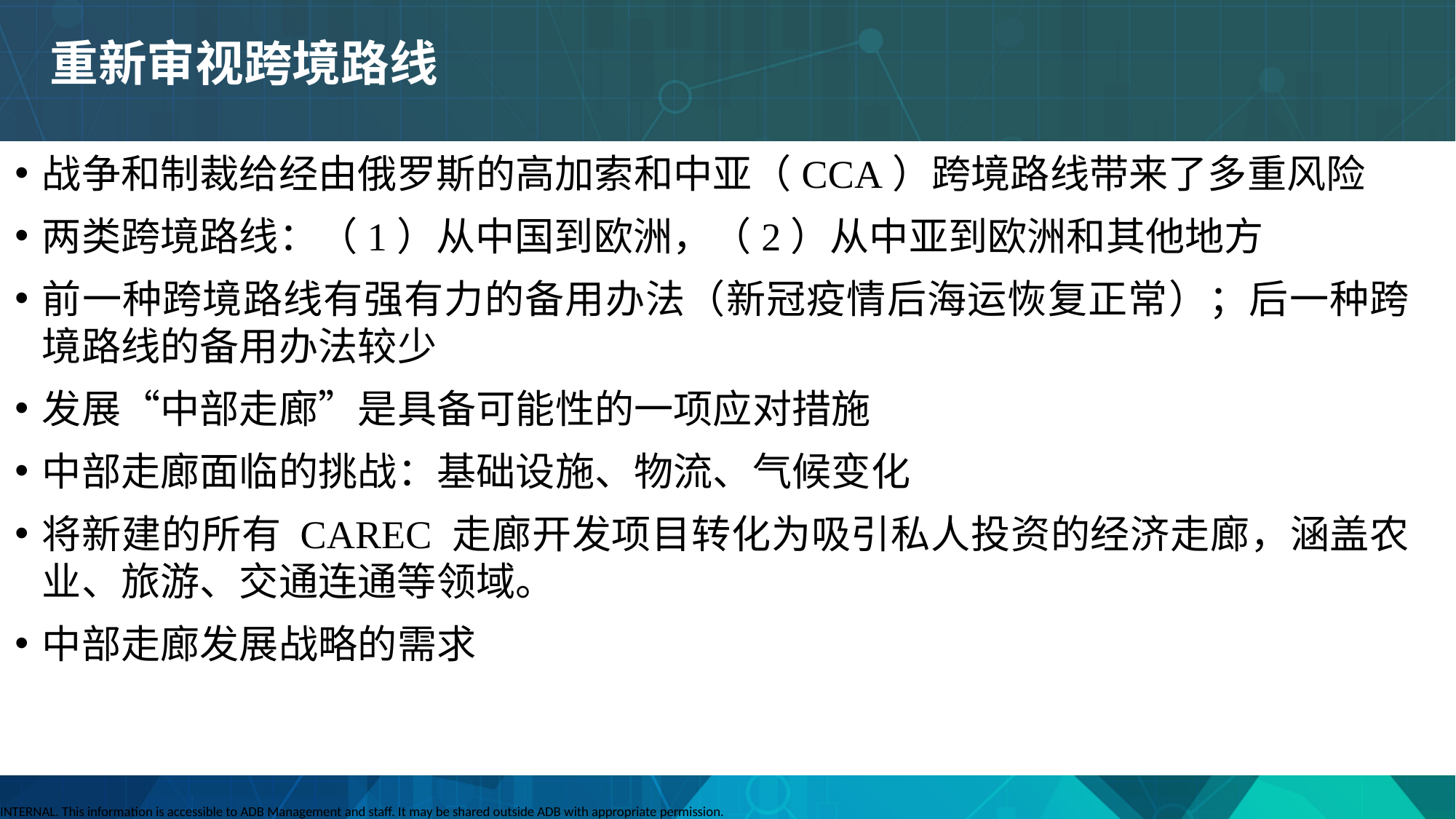

# 重新审视跨境路线
战争和制裁给经由俄罗斯的高加索和中亚（CCA）跨境路线带来了多重风险
两类跨境路线：（1）从中国到欧洲，（2）从中亚到欧洲和其他地方
前一种跨境路线有强有力的备用办法（新冠疫情后海运恢复正常）；后一种跨境路线的备用办法较少
发展“中部走廊”是具备可能性的一项应对措施
中部走廊面临的挑战：基础设施、物流、气候变化
将新建的所有 CAREC 走廊开发项目转化为吸引私人投资的经济走廊，涵盖农业、旅游、交通连通等领域。
中部走廊发展战略的需求